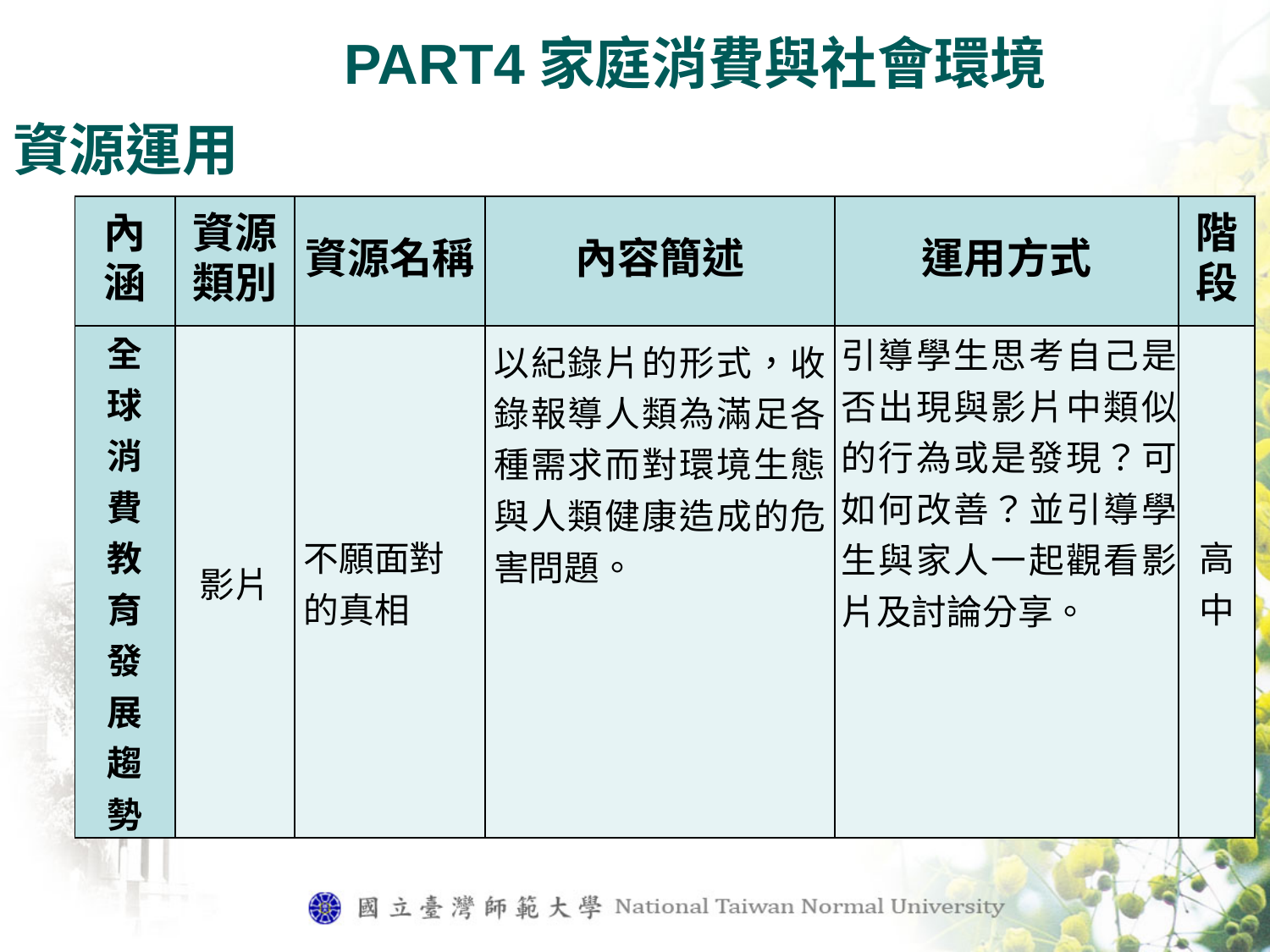

PART4家庭消費與社會環境
資源運用
| 內涵 | 資源類別 | 資源名稱 | 內容簡述 | 運用方式 | 階段 |
| --- | --- | --- | --- | --- | --- |
| 全 球 消 費 教 育 發 展 趨 勢 | 影片 | 不願面對的真相 | 以紀錄片的形式，收錄報導人類為滿足各種需求而對環境生態與人類健康造成的危害問題。 | 引導學生思考自己是否出現與影片中類似的行為或是發現？可如何改善？並引導學生與家人一起觀看影片及討論分享。 | 高中 |